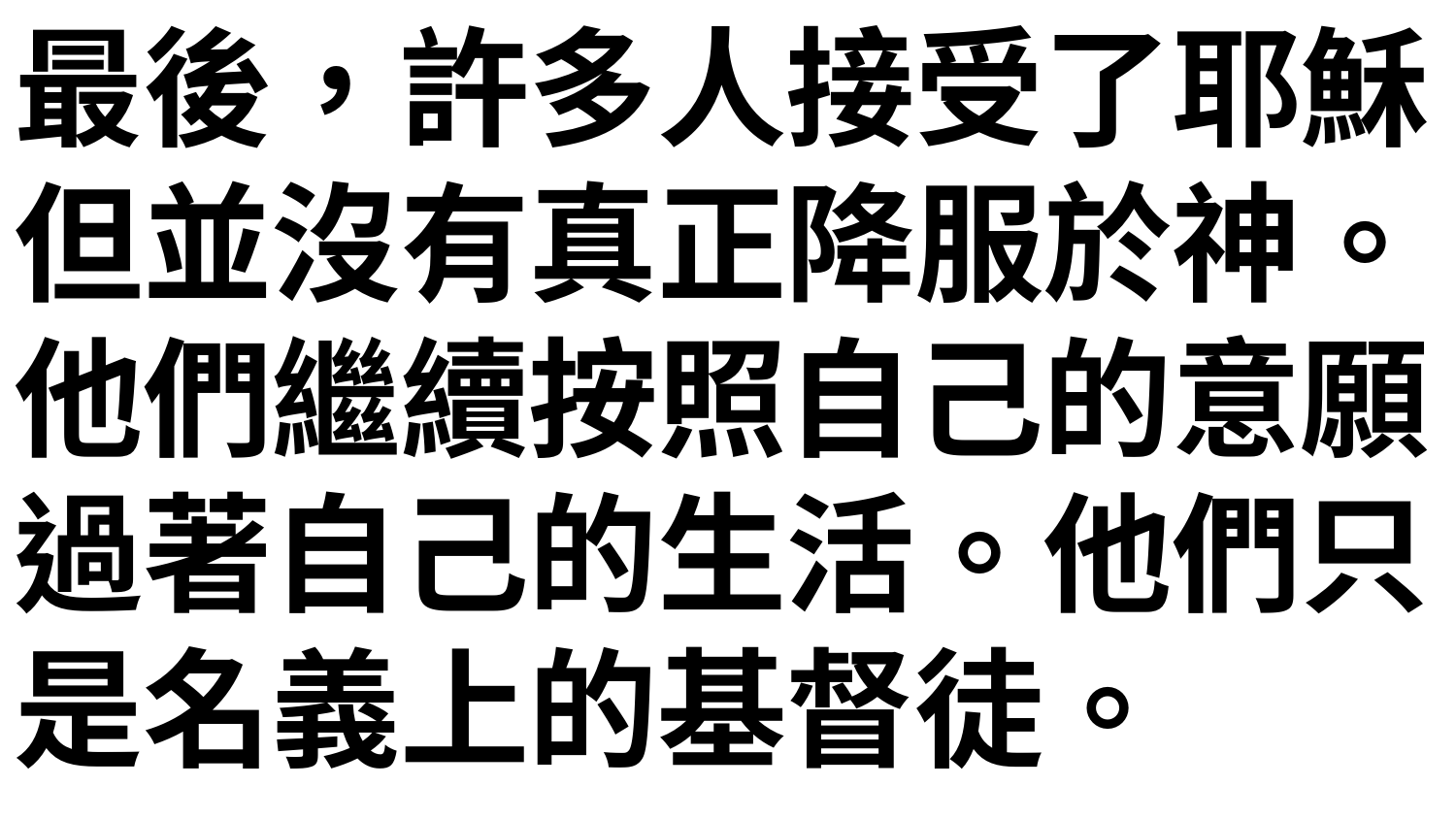

最後，許多人接受了耶穌，但並沒有真正降服於神。他們繼續按照自己的意願過著自己的生活。他們只是名義上的基督徒。